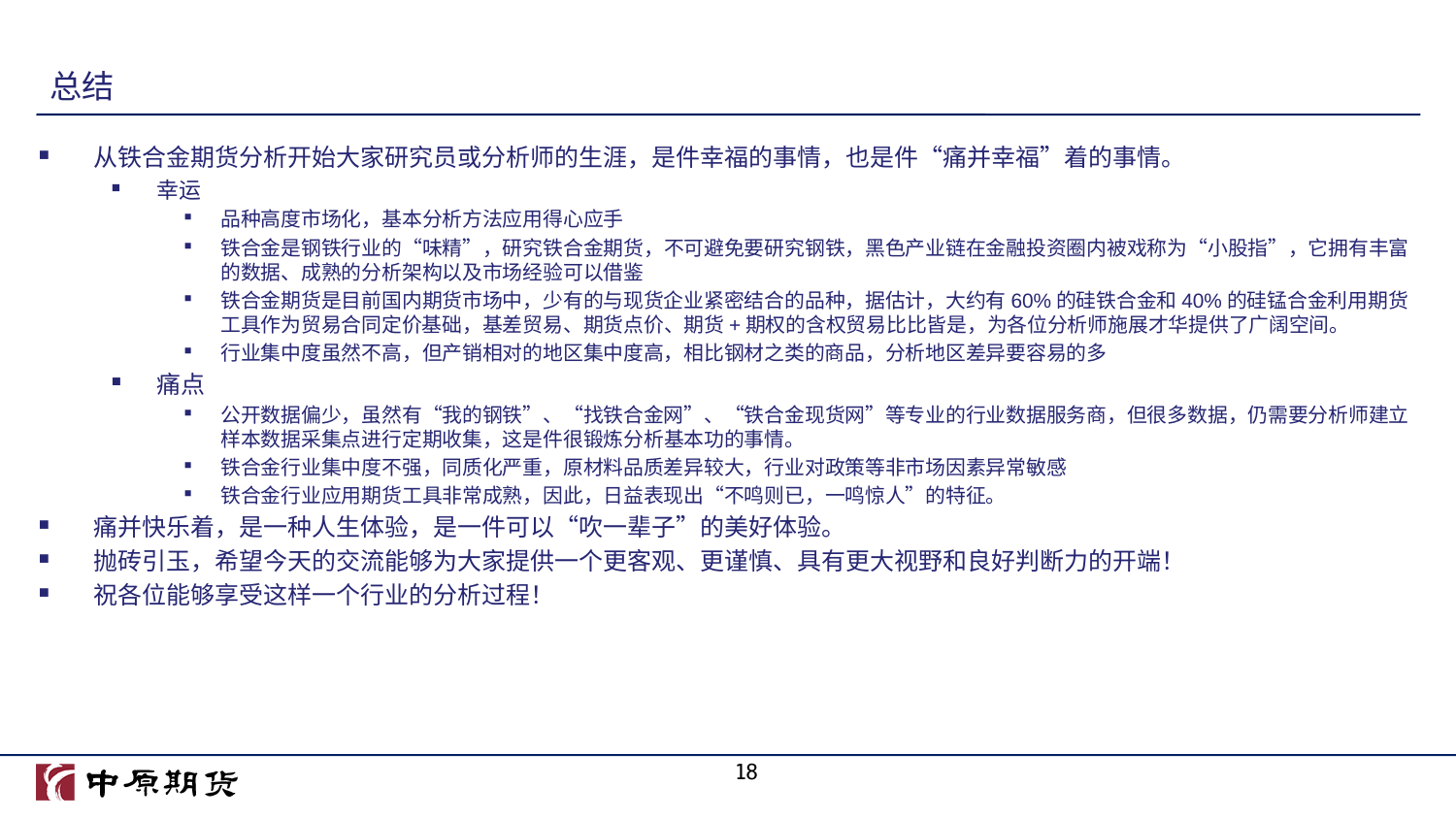

# 总结
从铁合金期货分析开始大家研究员或分析师的生涯，是件幸福的事情，也是件“痛并幸福”着的事情。
幸运
品种高度市场化，基本分析方法应用得心应手
铁合金是钢铁行业的“味精”，研究铁合金期货，不可避免要研究钢铁，黑色产业链在金融投资圈内被戏称为“小股指”，它拥有丰富的数据、成熟的分析架构以及市场经验可以借鉴
铁合金期货是目前国内期货市场中，少有的与现货企业紧密结合的品种，据估计，大约有60%的硅铁合金和40%的硅锰合金利用期货工具作为贸易合同定价基础，基差贸易、期货点价、期货+期权的含权贸易比比皆是，为各位分析师施展才华提供了广阔空间。
行业集中度虽然不高，但产销相对的地区集中度高，相比钢材之类的商品，分析地区差异要容易的多
痛点
公开数据偏少，虽然有“我的钢铁”、“找铁合金网”、“铁合金现货网”等专业的行业数据服务商，但很多数据，仍需要分析师建立样本数据采集点进行定期收集，这是件很锻炼分析基本功的事情。
铁合金行业集中度不强，同质化严重，原材料品质差异较大，行业对政策等非市场因素异常敏感
铁合金行业应用期货工具非常成熟，因此，日益表现出“不鸣则已，一鸣惊人”的特征。
痛并快乐着，是一种人生体验，是一件可以“吹一辈子”的美好体验。
抛砖引玉，希望今天的交流能够为大家提供一个更客观、更谨慎、具有更大视野和良好判断力的开端！
祝各位能够享受这样一个行业的分析过程！

18